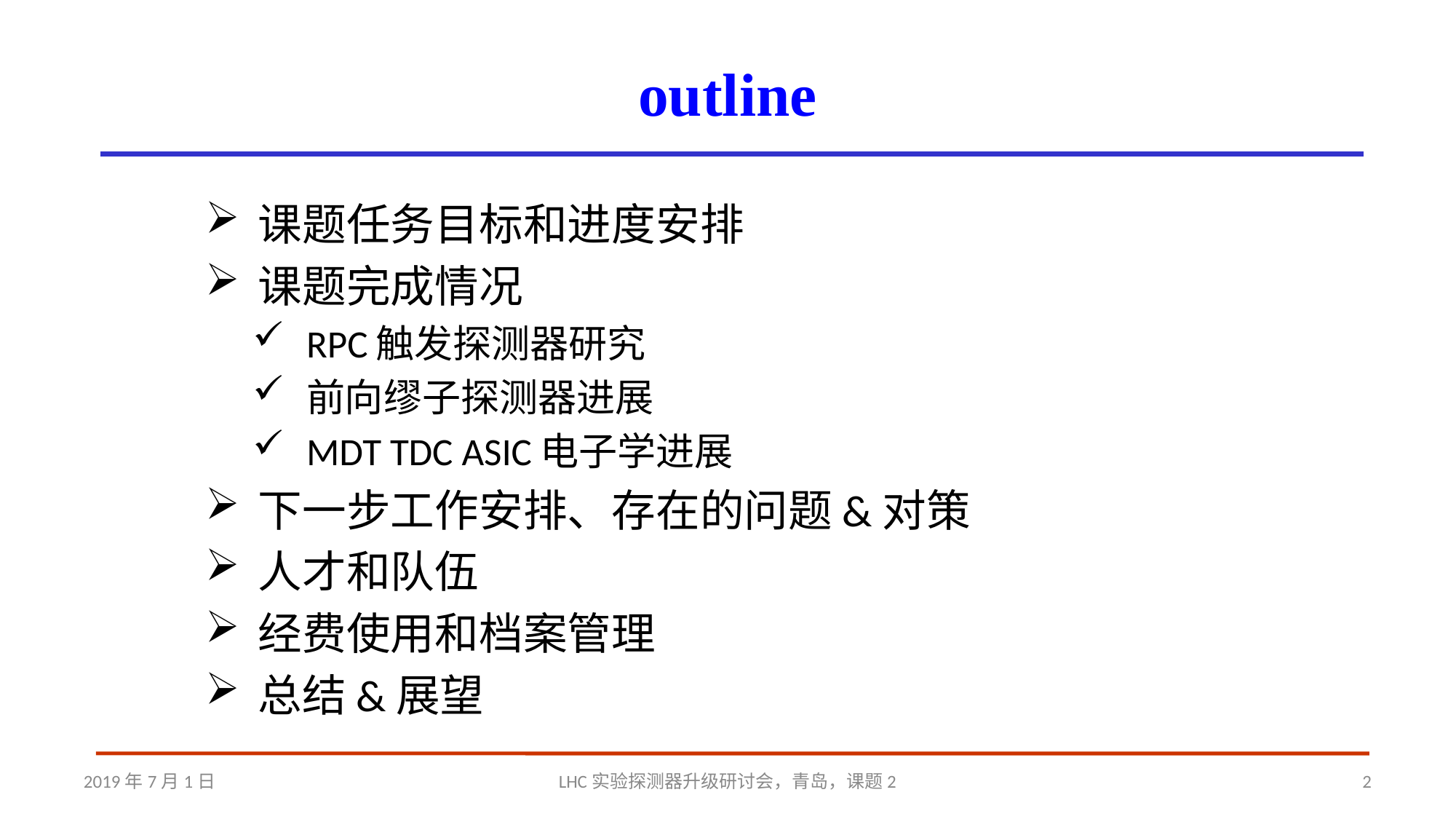

outline
课题任务目标和进度安排
课题完成情况
RPC触发探测器研究
前向缪子探测器进展
MDT TDC ASIC电子学进展
下一步工作安排、存在的问题&对策
人才和队伍
经费使用和档案管理
总结&展望
2019年7月1日
LHC实验探测器升级研讨会，青岛，课题2
2